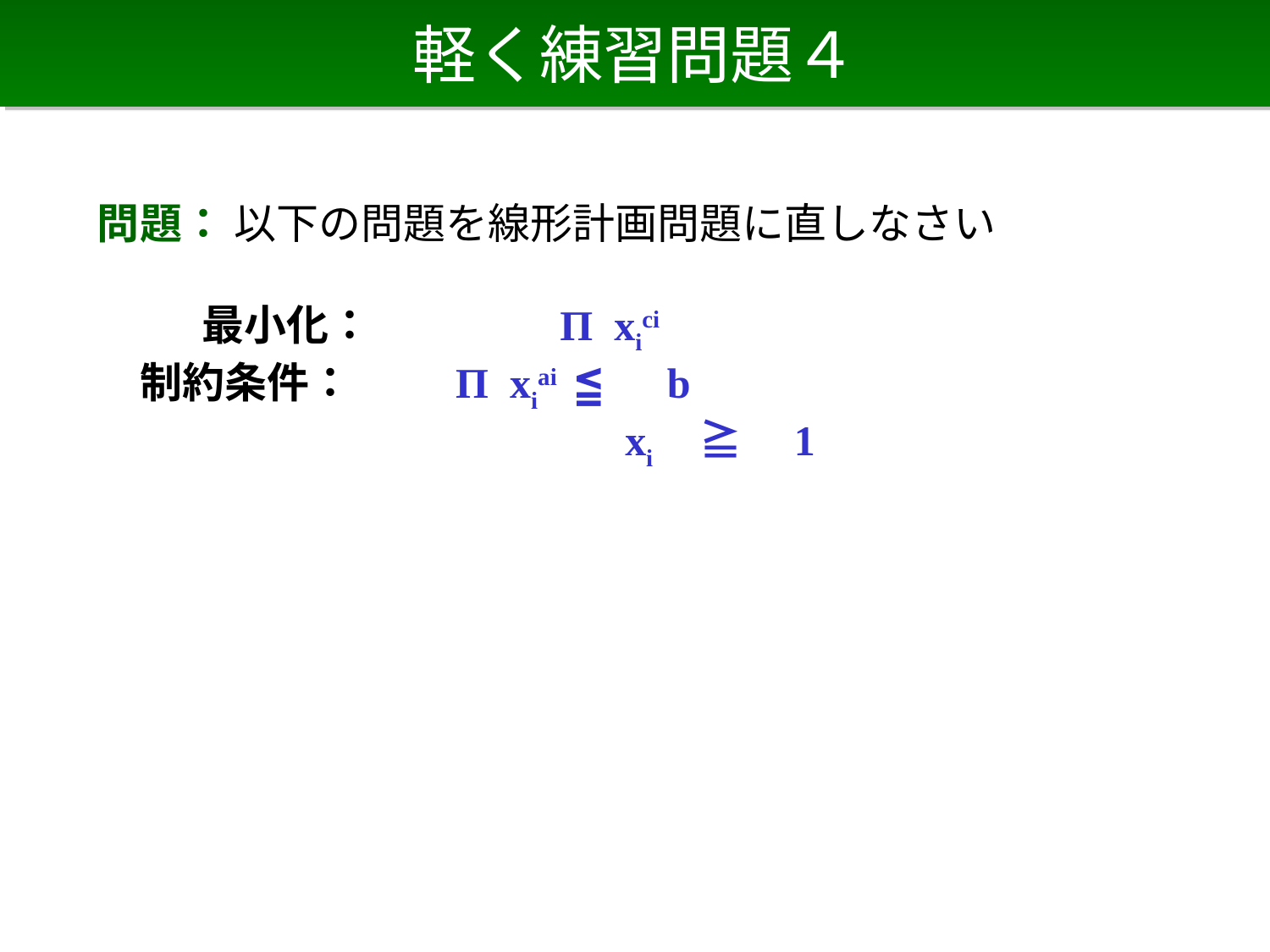

# 軽く練習問題４
問題： 以下の問題を線形計画問題に直しなさい

 　　最小化： 　　　　Π  xici
　制約条件： 　　Π  xiai  ≦　b
　　　　　　　　　　　　 xi 　 ≧　1